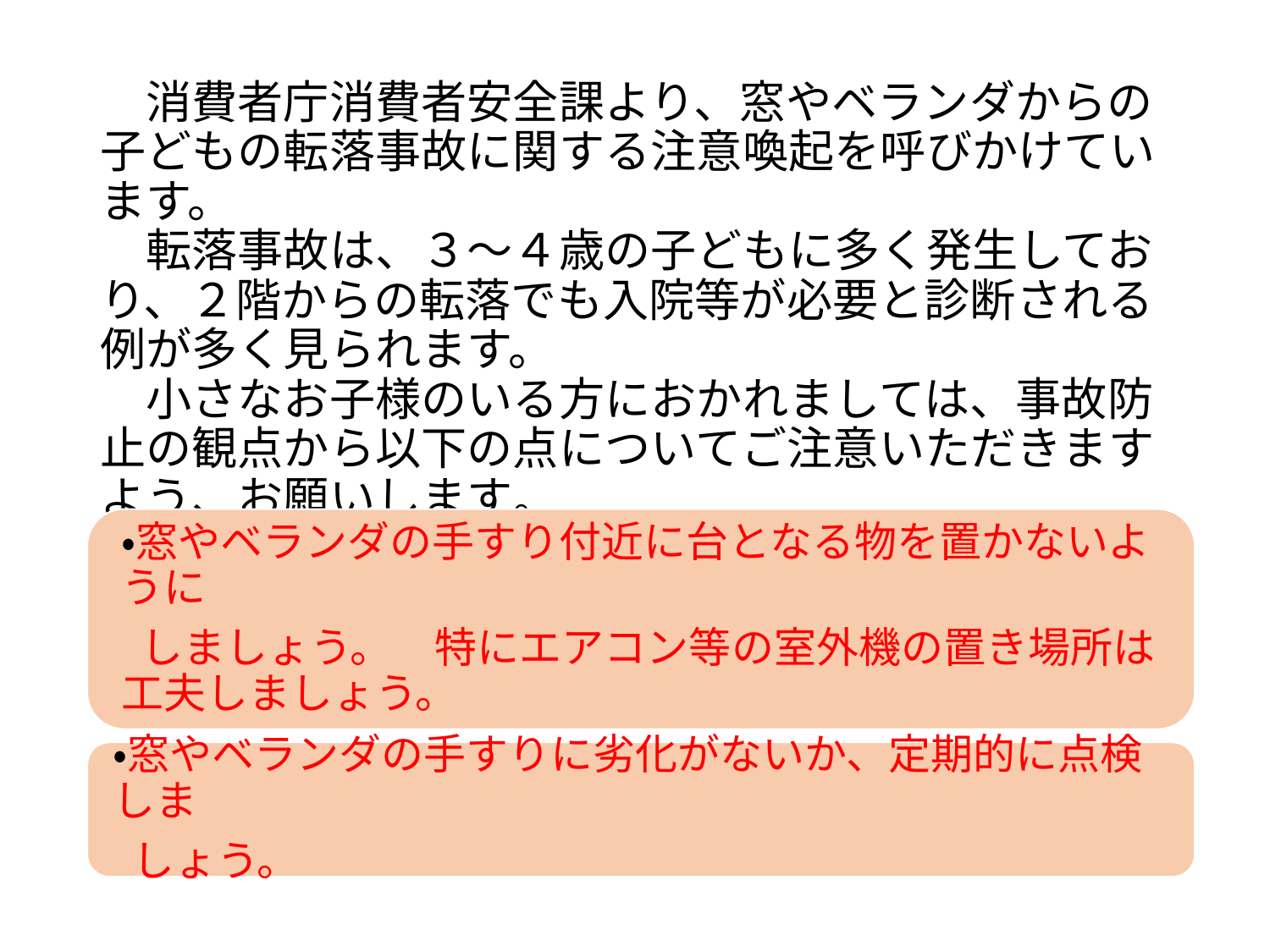

# 消費者庁消費者安全課より、窓やベランダからの子どもの転落事故に関する注意喚起を呼びかけています。 　転落事故は、３～４歳の子どもに多く発生しており、２階からの転落でも入院等が必要と診断される例が多く見られます。 　小さなお子様のいる方におかれましては、事故防止の観点から以下の点についてご注意いただきますよう、お願いします。
・窓やベランダの手すり付近に台となる物を置かないように
 しましょう。　特にエアコン等の室外機の置き場所は工夫しましょう。
・窓やベランダの手すりに劣化がないか、定期的に点検しま
 しょう。